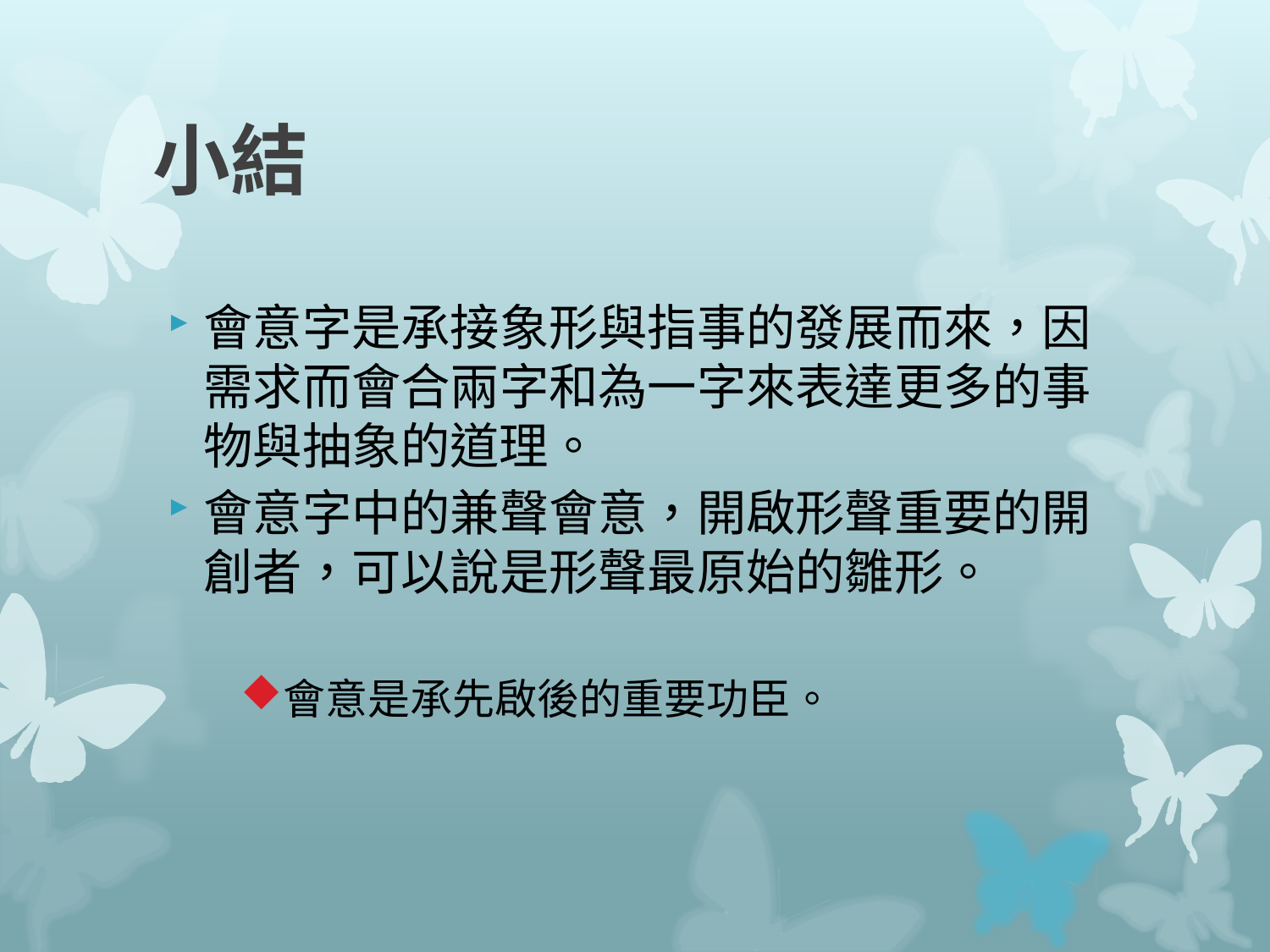

# 小結
會意字是承接象形與指事的發展而來，因需求而會合兩字和為一字來表達更多的事物與抽象的道理。
會意字中的兼聲會意，開啟形聲重要的開創者，可以說是形聲最原始的雛形。

會意是承先啟後的重要功臣。